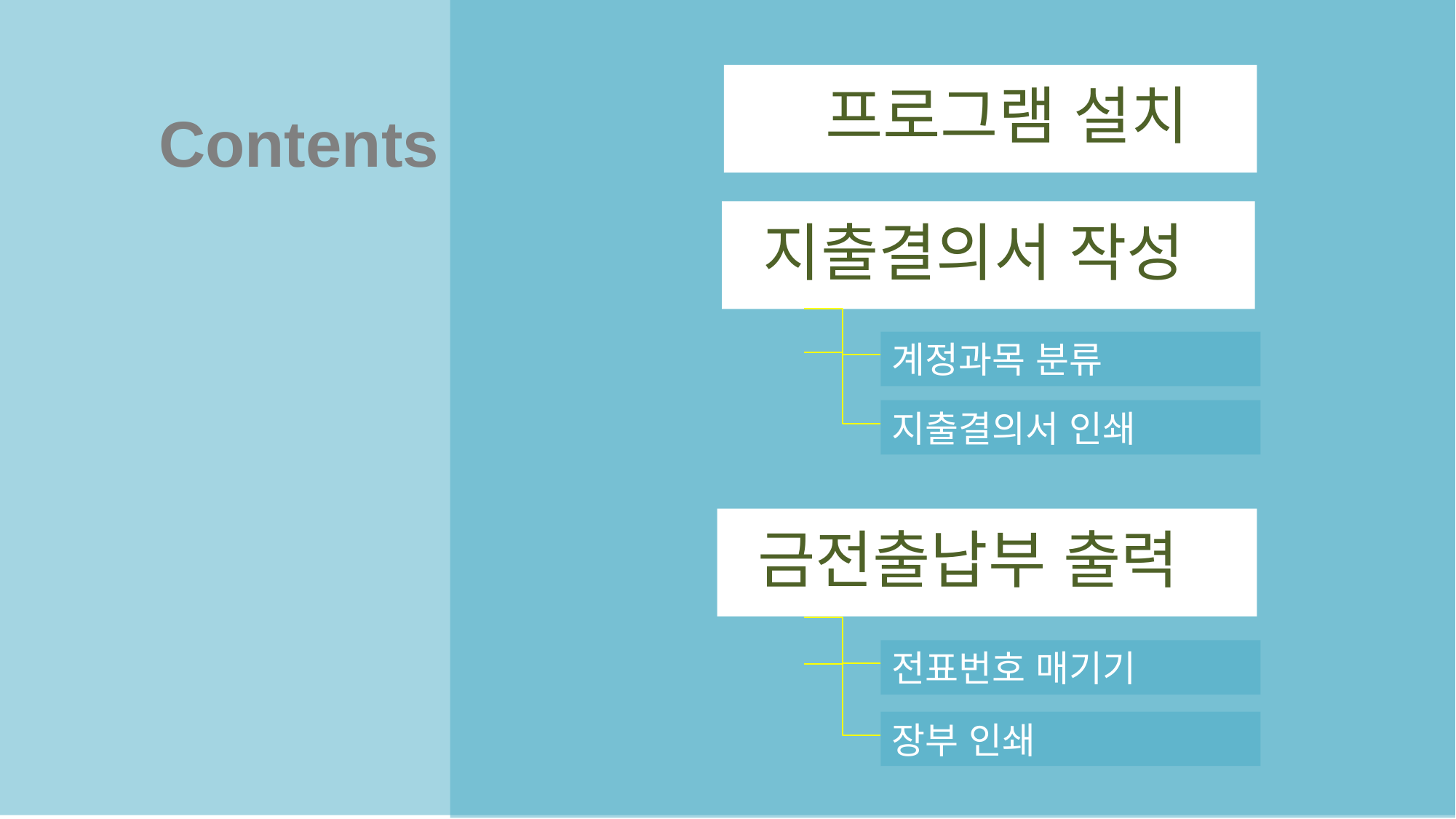

프로그램 설치

Contents
지출결의서 작성

계정과목 분류
지출결의서 인쇄
금전출납부 출력

전표번호 매기기
장부 인쇄